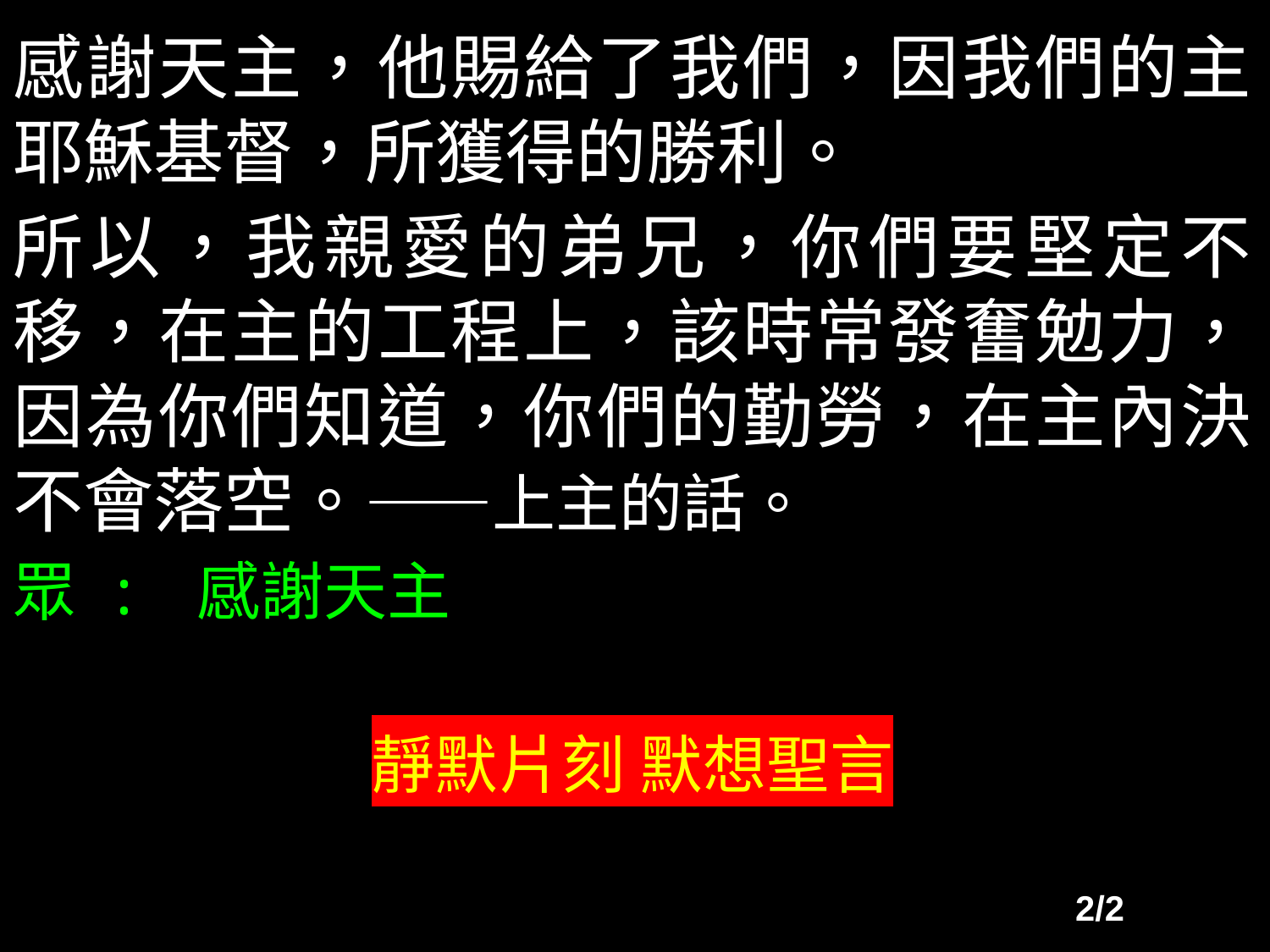

感謝天主，他賜給了我們，因我們的主耶穌基督，所獲得的勝利。
所以，我親愛的弟兄，你們要堅定不移，在主的工程上，該時常發奮勉力，因為你們知道，你們的勤勞，在主內決不會落空。——上主的話。
眾 : 感謝天主

靜默片刻 默想聖言

2/2